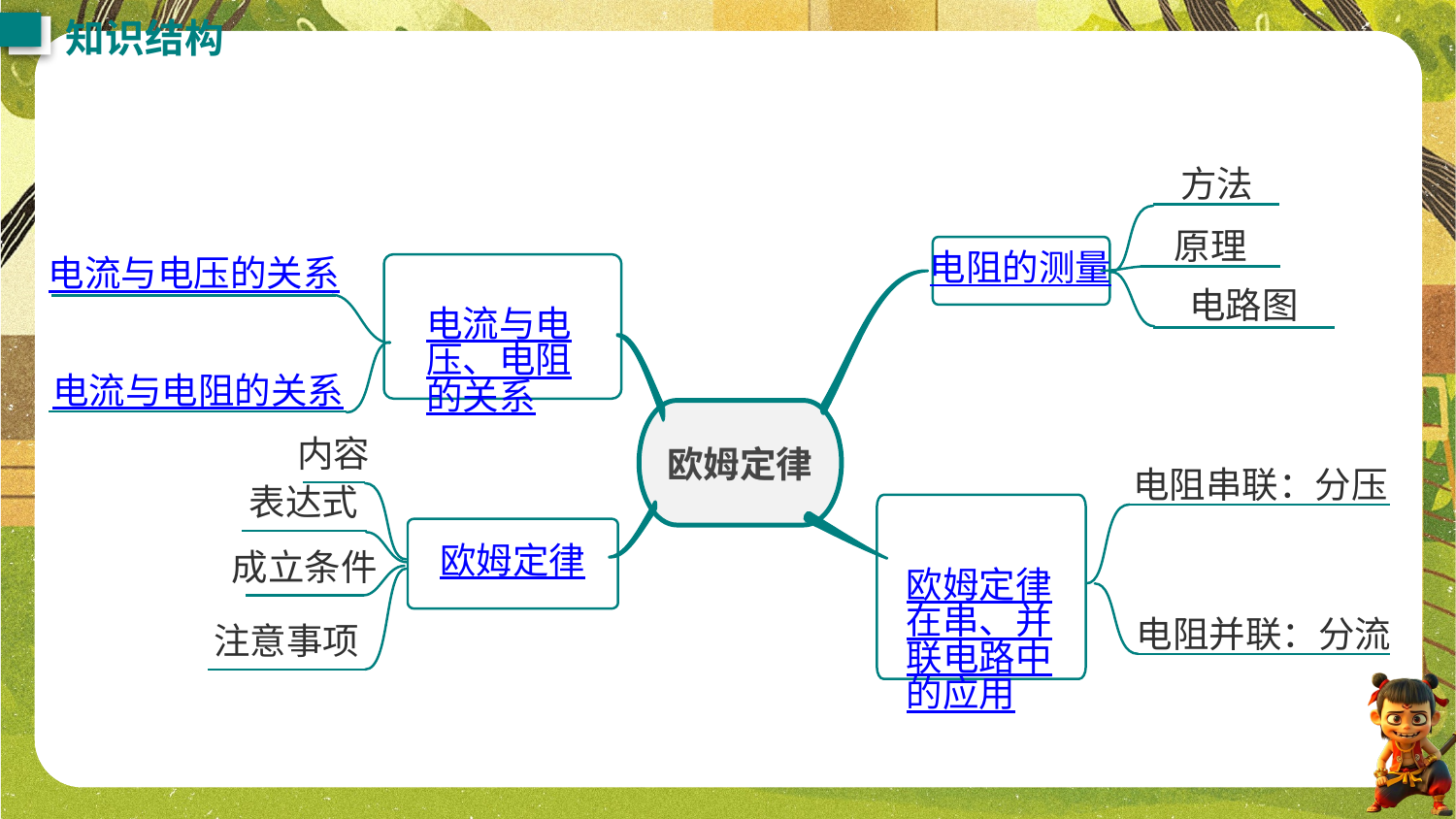

知识结构

方法

原理

电阻的测量

电流与电压、电阻的关系

电流与电压的关系

电路图

电流与电阻的关系

欧姆定律
内容

电阻串联：分压

表达式

欧姆定律在串、并联电路中的应用

欧姆定律
成立条件

注意事项

电阻并联：分流